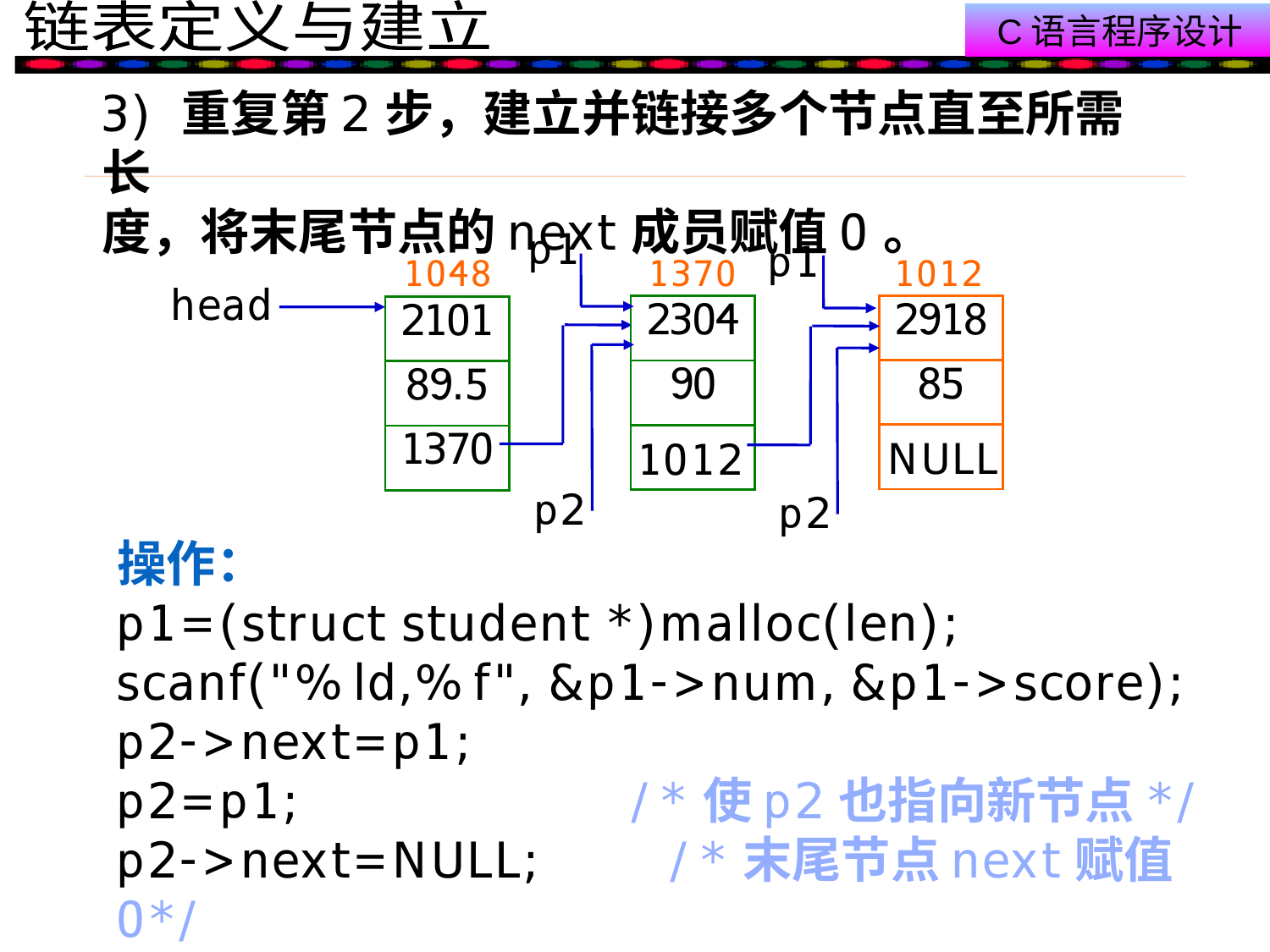

3) 重复第2步，建立并链接多个节点直至所需长
度，将末尾节点的next成员赋值0。
p1

p1

1012
1048               1370
head
| 2918 |
| --- |
| 85 |
|  |
| 2304 |
| --- |
| 90 |
|  |
| 2101 |
| --- |
| 89.5 |
| 1370 |

1012

p2

p2

NULL

p2

操作：
p1=(struct student *)malloc(len);
scanf("%ld,%f", &p1->num, &p1->score);
p2->next=p1;
p2=p1;                       /*使p2也指向新节点*/
p2->next=NULL;         /*末尾节点next赋值0*/